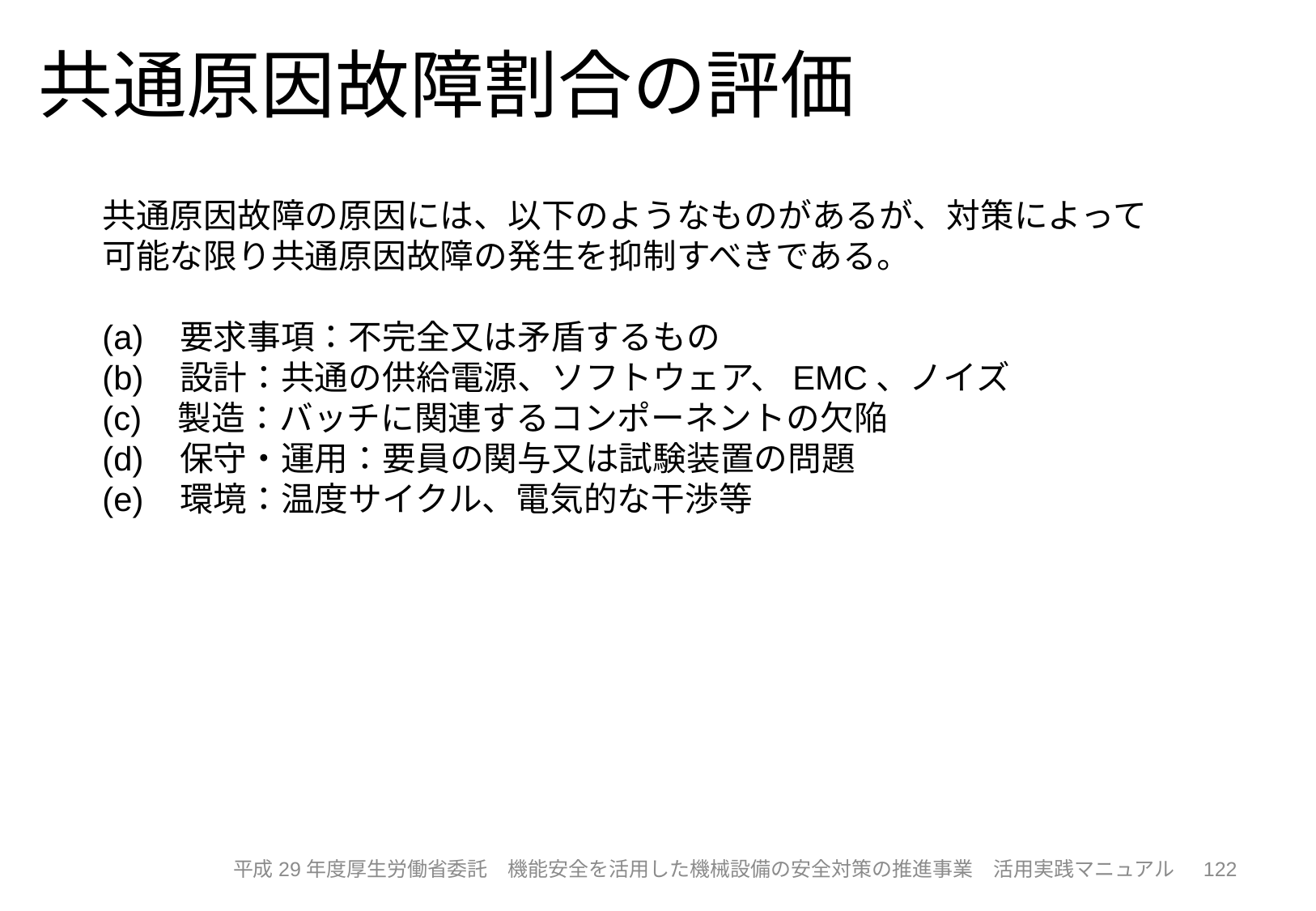

共通原因故障割合の評価

共通原因故障の原因には、以下のようなものがあるが、対策によって可能な限り共通原因故障の発生を抑制すべきである。

(a)   要求事項：不完全又は矛盾するもの
(b)   設計：共通の供給電源、ソフトウェア、EMC、ノイズ
(c)   製造：バッチに関連するコンポーネントの欠陥
(d)   保守・運用：要員の関与又は試験装置の問題
(e)   環境：温度サイクル、電気的な干渉等
122
平成29年度厚生労働省委託　機能安全を活用した機械設備の安全対策の推進事業　活用実践マニュアル